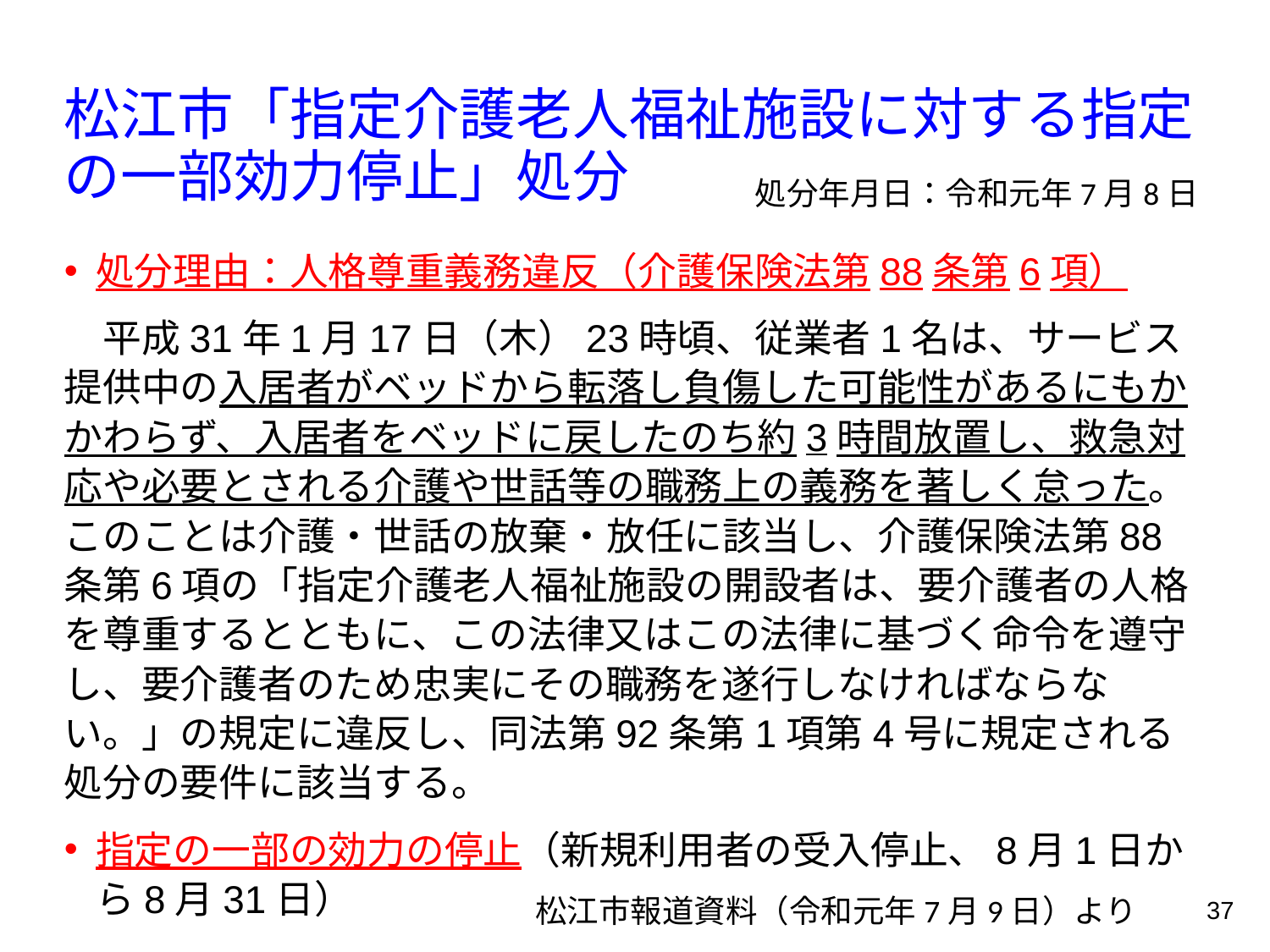

# 松江市「指定介護老人福祉施設に対する指定の一部効力停止」処分
処分年月日：令和元年7月8日
処分理由：人格尊重義務違反（介護保険法第88条第6項）
　平成31年1月17日（木）23時頃、従業者1名は、サービス提供中の入居者がベッドから転落し負傷した可能性があるにもかかわらず、入居者をベッドに戻したのち約3時間放置し、救急対応や必要とされる介護や世話等の職務上の義務を著しく怠った。このことは介護・世話の放棄・放任に該当し、介護保険法第88条第6項の「指定介護老人福祉施設の開設者は、要介護者の人格を尊重するとともに、この法律又はこの法律に基づく命令を遵守し、要介護者のため忠実にその職務を遂行しなければならない。」の規定に違反し、同法第92条第1項第4号に規定される処分の要件に該当する。
指定の一部の効力の停止（新規利用者の受入停止、8月1日から8月31日）
37
松江市報道資料（令和元年7月9日）より